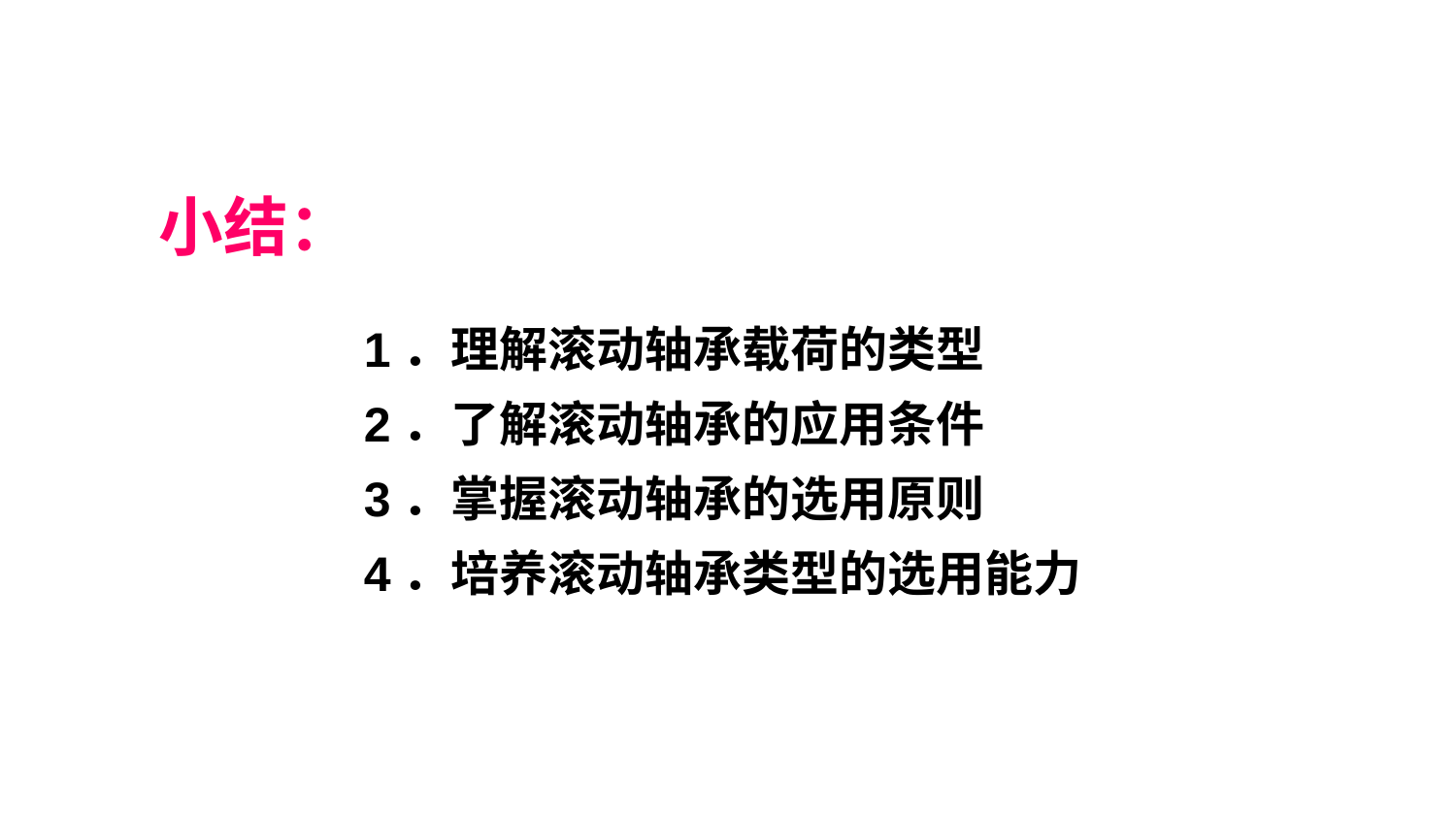

小结：
1．理解滚动轴承载荷的类型
2．了解滚动轴承的应用条件
3．掌握滚动轴承的选用原则
4．培养滚动轴承类型的选用能力